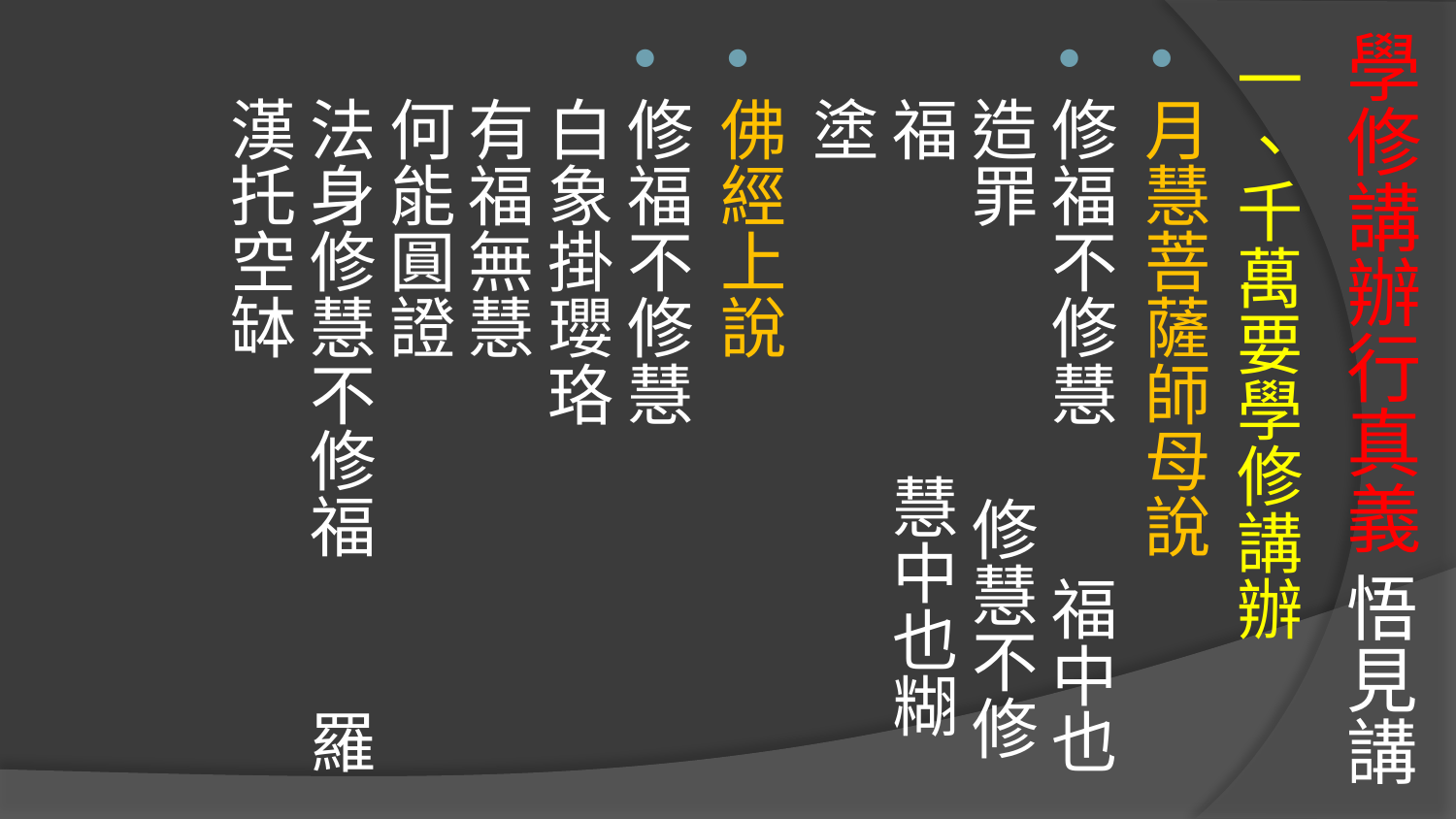

# 學修講辦行真義 悟見講
一、千萬要學修講辦
月慧菩薩師母說
修福不修慧          福中也造罪                  修慧不修福                     慧中也糊塗
佛經上說
修福不修慧                    白象掛瓔珞                    有福無慧                        何能圓證                        法身修慧不修福          羅漢托空缽